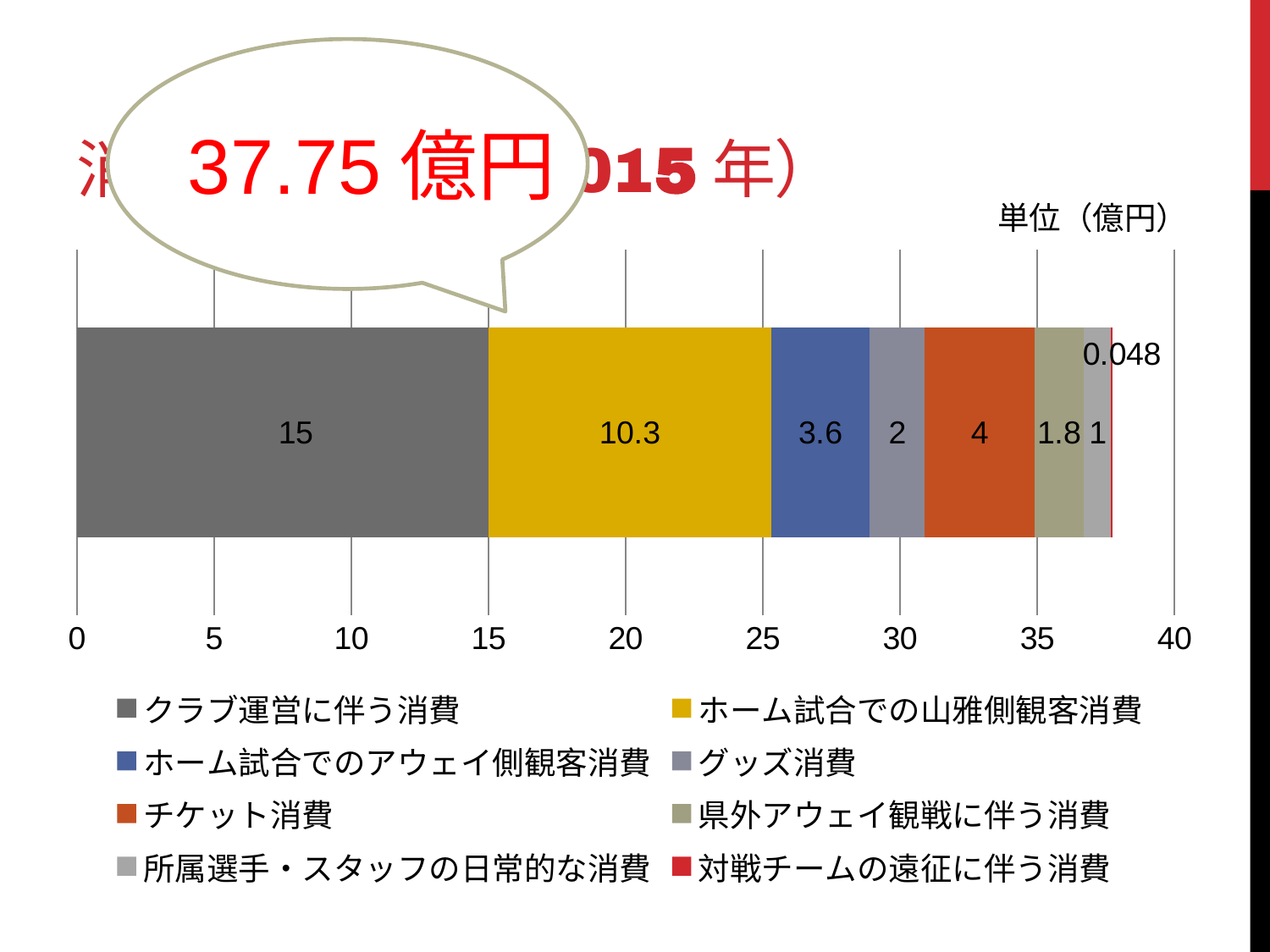

# 消費支出割合（2015年）
37.75億円
単位（億円）

### Chart

| Category | クラブ運営に伴う消費 | ホーム試合での山雅側観客消費 | ホーム試合でのアウェイ側観客消費 | グッズ消費 | チケット消費 | 県外アウェイ観戦に伴う消費 | 所属選手・スタッフの日常的な消費 | 対戦チームの遠征に伴う消費 |
|---|---|---|---|---|---|---|---|---|
| 項目ごとの消費支出額割合 | 15.0 | 10.3 | 3.6 | 2.0 | 4.0 | 1.8 | 1.0 | 0.048 |